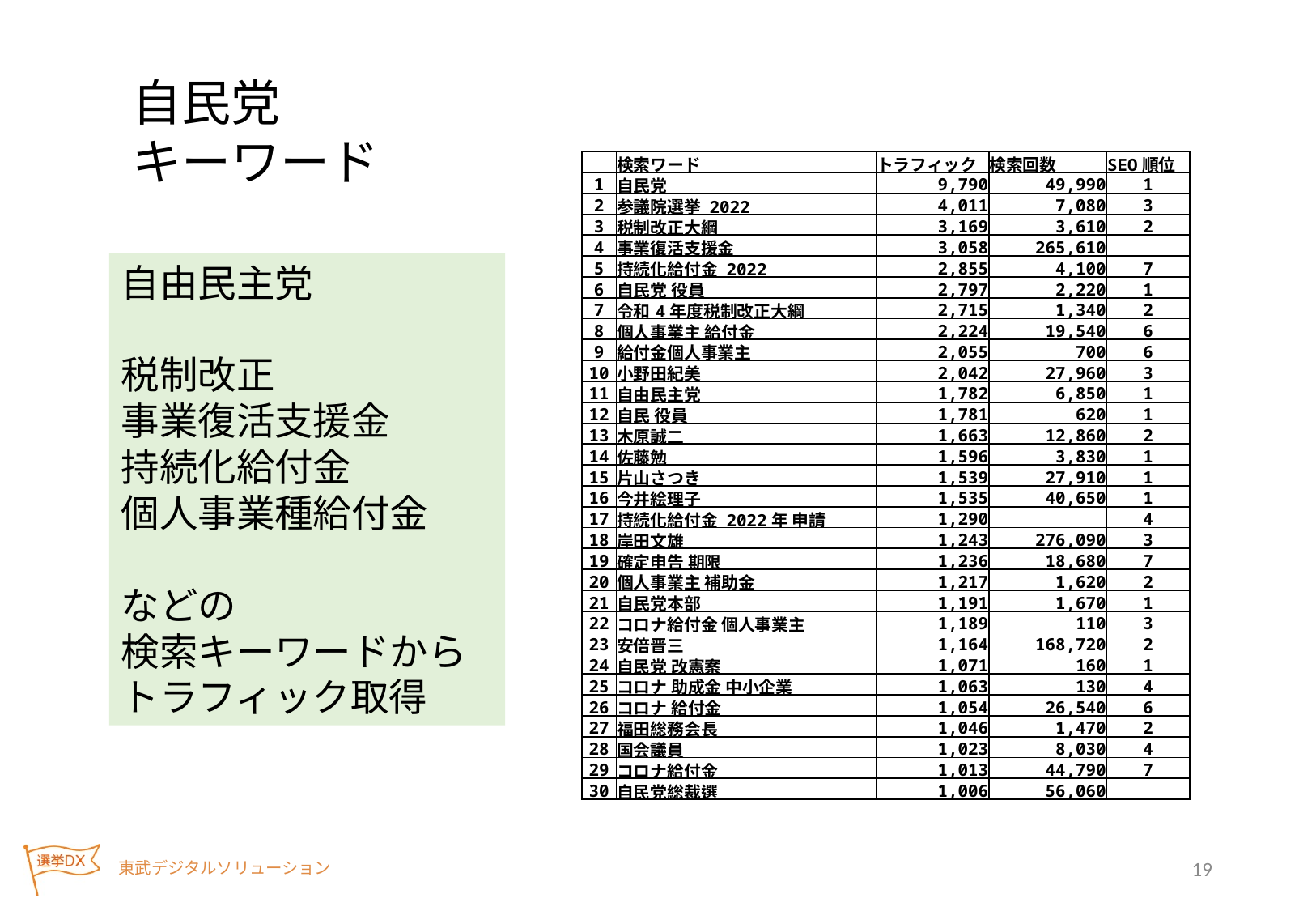

自民党
キーワード
|  | 検索ワード | トラフィック | 検索回数 | SEO順位 |
| --- | --- | --- | --- | --- |
| 1 | 自民党 | 9,790 | 49,990 | 1 |
| 2 | 参議院選挙 2022 | 4,011 | 7,080 | 3 |
| 3 | 税制改正大綱 | 3,169 | 3,610 | 2 |
| 4 | 事業復活支援金 | 3,058 | 265,610 |  |
| 5 | 持続化給付金 2022 | 2,855 | 4,100 | 7 |
| 6 | 自民党 役員 | 2,797 | 2,220 | 1 |
| 7 | 令和4年度税制改正大綱 | 2,715 | 1,340 | 2 |
| 8 | 個人事業主 給付金 | 2,224 | 19,540 | 6 |
| 9 | 給付金個人事業主 | 2,055 | 700 | 6 |
| 10 | 小野田紀美 | 2,042 | 27,960 | 3 |
| 11 | 自由民主党 | 1,782 | 6,850 | 1 |
| 12 | 自民 役員 | 1,781 | 620 | 1 |
| 13 | 木原誠二 | 1,663 | 12,860 | 2 |
| 14 | 佐藤勉 | 1,596 | 3,830 | 1 |
| 15 | 片山さつき | 1,539 | 27,910 | 1 |
| 16 | 今井絵理子 | 1,535 | 40,650 | 1 |
| 17 | 持続化給付金 2022年 申請 | 1,290 |  | 4 |
| 18 | 岸田文雄 | 1,243 | 276,090 | 3 |
| 19 | 確定申告 期限 | 1,236 | 18,680 | 7 |
| 20 | 個人事業主 補助金 | 1,217 | 1,620 | 2 |
| 21 | 自民党本部 | 1,191 | 1,670 | 1 |
| 22 | コロナ給付金 個人事業主 | 1,189 | 110 | 3 |
| 23 | 安倍晋三 | 1,164 | 168,720 | 2 |
| 24 | 自民党 改憲案 | 1,071 | 160 | 1 |
| 25 | コロナ 助成金 中小企業 | 1,063 | 130 | 4 |
| 26 | コロナ 給付金 | 1,054 | 26,540 | 6 |
| 27 | 福田総務会長 | 1,046 | 1,470 | 2 |
| 28 | 国会議員 | 1,023 | 8,030 | 4 |
| 29 | コロナ給付金 | 1,013 | 44,790 | 7 |
| 30 | 自民党総裁選 | 1,006 | 56,060 |  |
自由民主党

税制改正
事業復活支援金
持続化給付金
個人事業種給付金

などの
検索キーワードからトラフィック取得
19